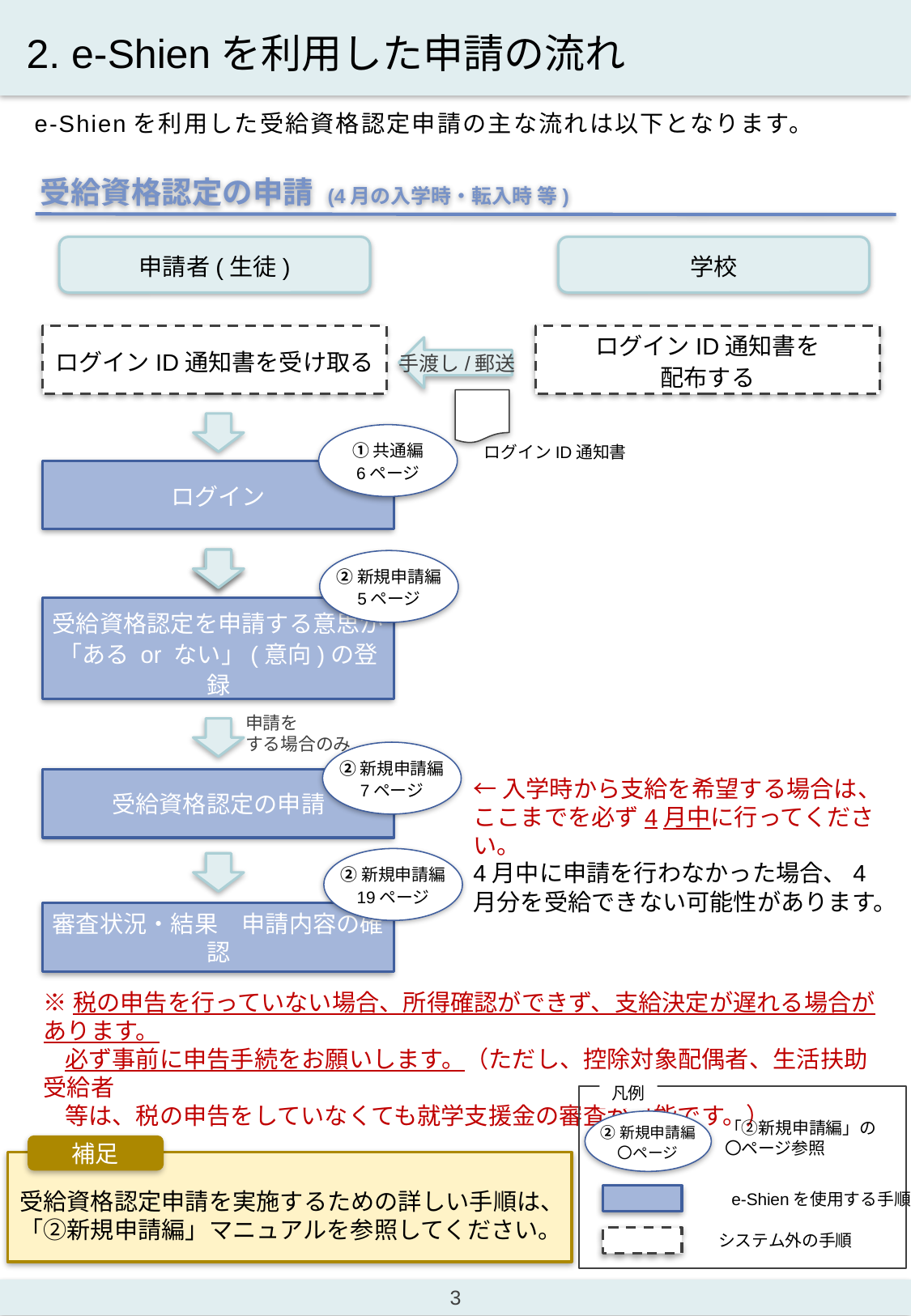

2. e-Shienを利用した申請の流れ
e-Shienを利用した受給資格認定申請の主な流れは以下となります。
受給資格認定の申請 (4月の入学時・転入時 等)
申請者(生徒)
学校
ログインID通知書を受け取る
ログインID通知書を
配布する

手渡し/郵送

①共通編
6ページ
ログインID通知書
ログイン

➁新規申請編
5ページ

受給資格認定を申請する意思が
「ある or ない」(意向)の登録
申請を
する場合のみ

➁新規申請編
7ページ
←入学時から支給を希望する場合は、ここまでを必ず4月中に行ってください。
4月中に申請を行わなかった場合、4月分を受給できない可能性があります。
受給資格認定の申請

➁新規申請編
19ページ
審査状況・結果　申請内容の確認
※税の申告を行っていない場合、所得確認ができず、支給決定が遅れる場合があります。
   必ず事前に申告手続をお願いします。（ただし、控除対象配偶者、生活扶助受給者
   等は、税の申告をしていなくても就学支援金の審査が可能です。）
凡例

e-Shienを使用する手順

システム外の手順

➁新規申請編
〇ページ
「②新規申請編」の
〇ページ参照
補足

受給資格認定申請を実施するための詳しい手順は、
「➁新規申請編」マニュアルを参照してください。